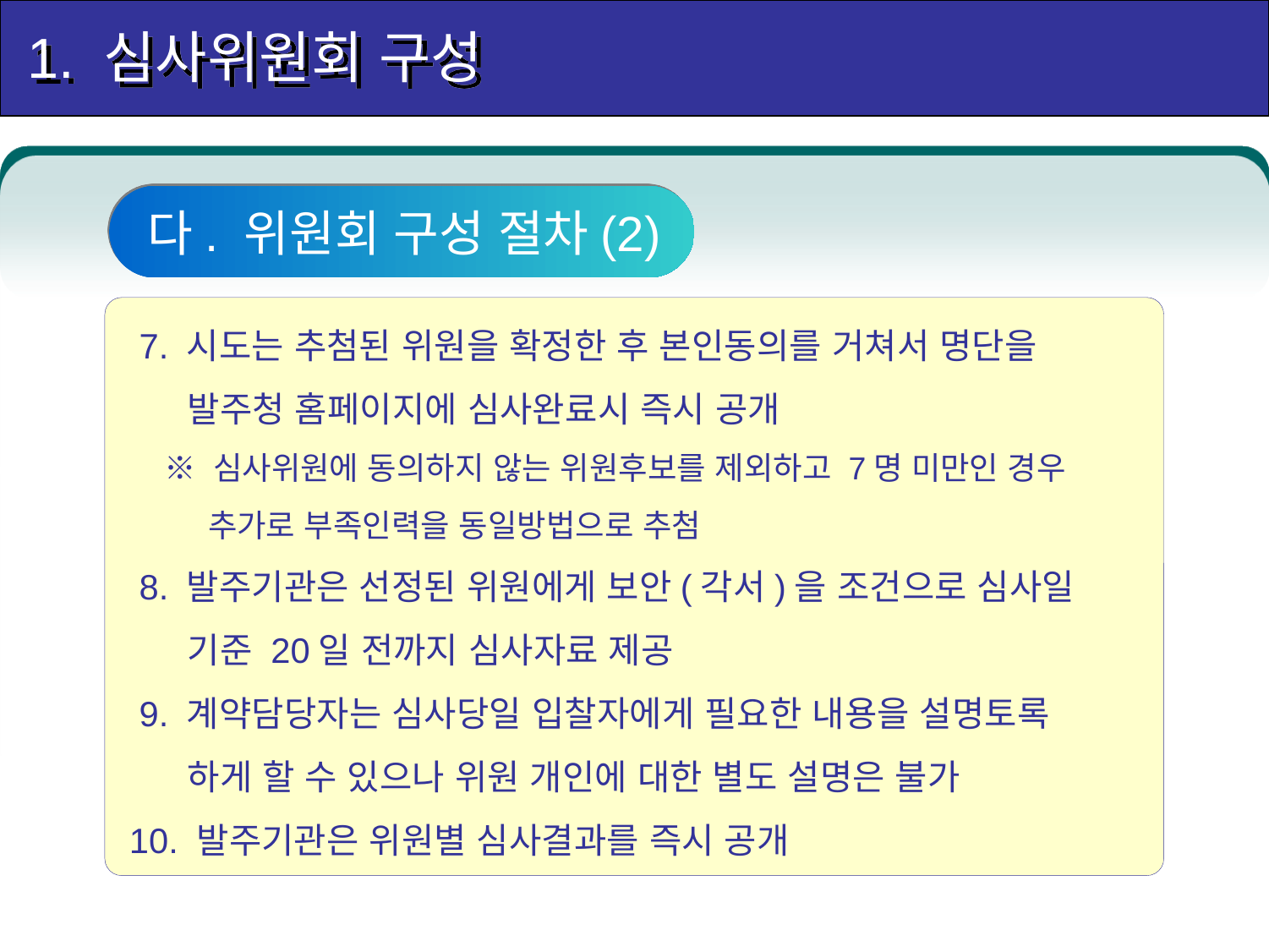

1. 심사위원회 구성
다. 위원회 구성 절차(2)
 7. 시도는 추첨된 위원을 확정한 후 본인동의를 거쳐서 명단을
     발주청 홈페이지에 심사완료시 즉시 공개
    ※ 심사위원에 동의하지 않는 위원후보를 제외하고 7명 미만인 경우
        추가로 부족인력을 동일방법으로 추첨
 8. 발주기관은 선정된 위원에게 보안(각서)을 조건으로 심사일
     기준 20일 전까지 심사자료 제공
 9. 계약담당자는 심사당일 입찰자에게 필요한 내용을 설명토록
     하게 할 수 있으나 위원 개인에 대한 별도 설명은 불가
10. 발주기관은 위원별 심사결과를 즉시 공개